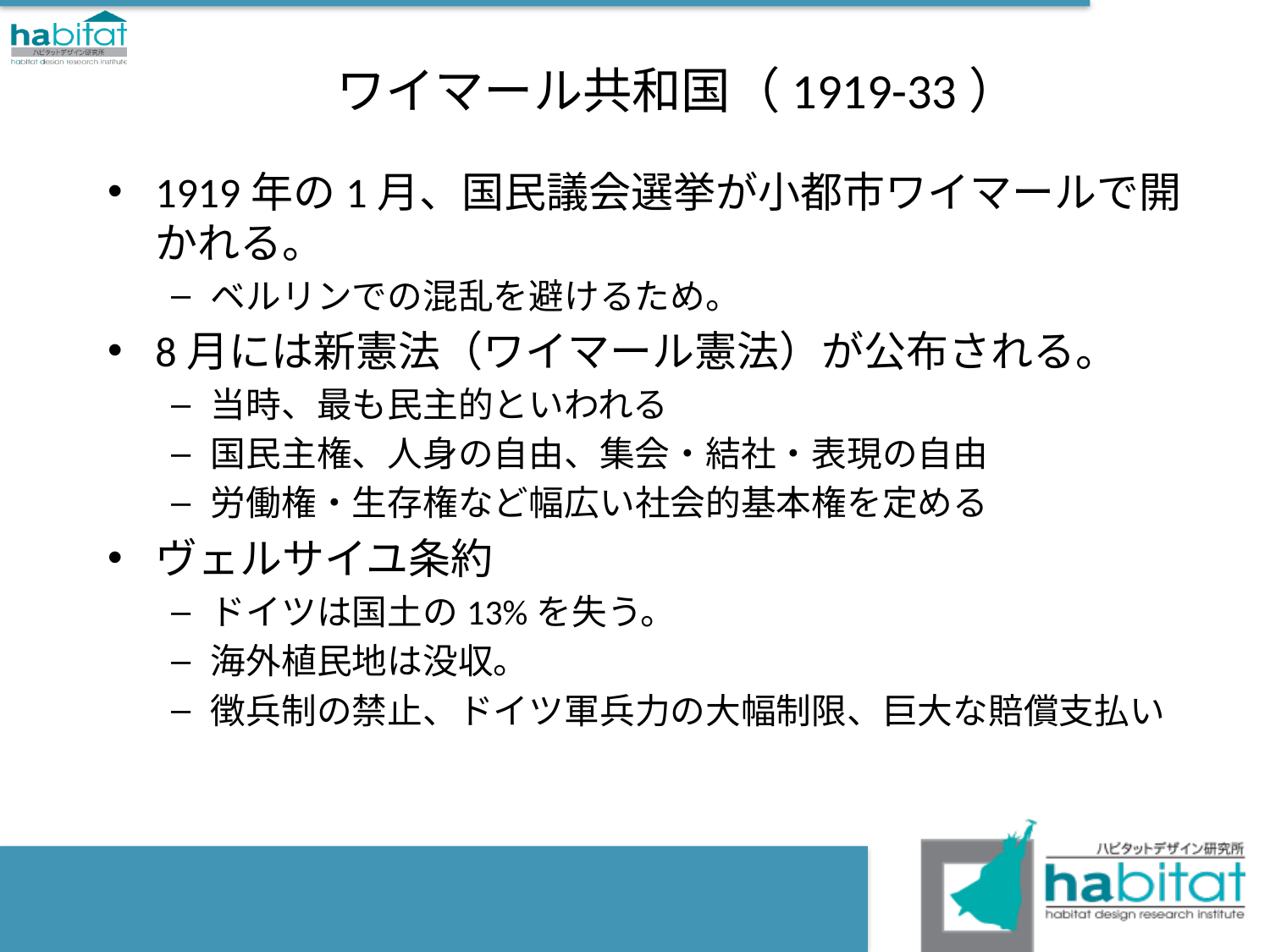

# ワイマール共和国（1919-33）
1919年の1月、国民議会選挙が小都市ワイマールで開かれる。
ベルリンでの混乱を避けるため。
8月には新憲法（ワイマール憲法）が公布される。
当時、最も民主的といわれる
国民主権、人身の自由、集会・結社・表現の自由
労働権・生存権など幅広い社会的基本権を定める
ヴェルサイユ条約
ドイツは国土の13%を失う。
海外植民地は没収。
徴兵制の禁止、ドイツ軍兵力の大幅制限、巨大な賠償支払い